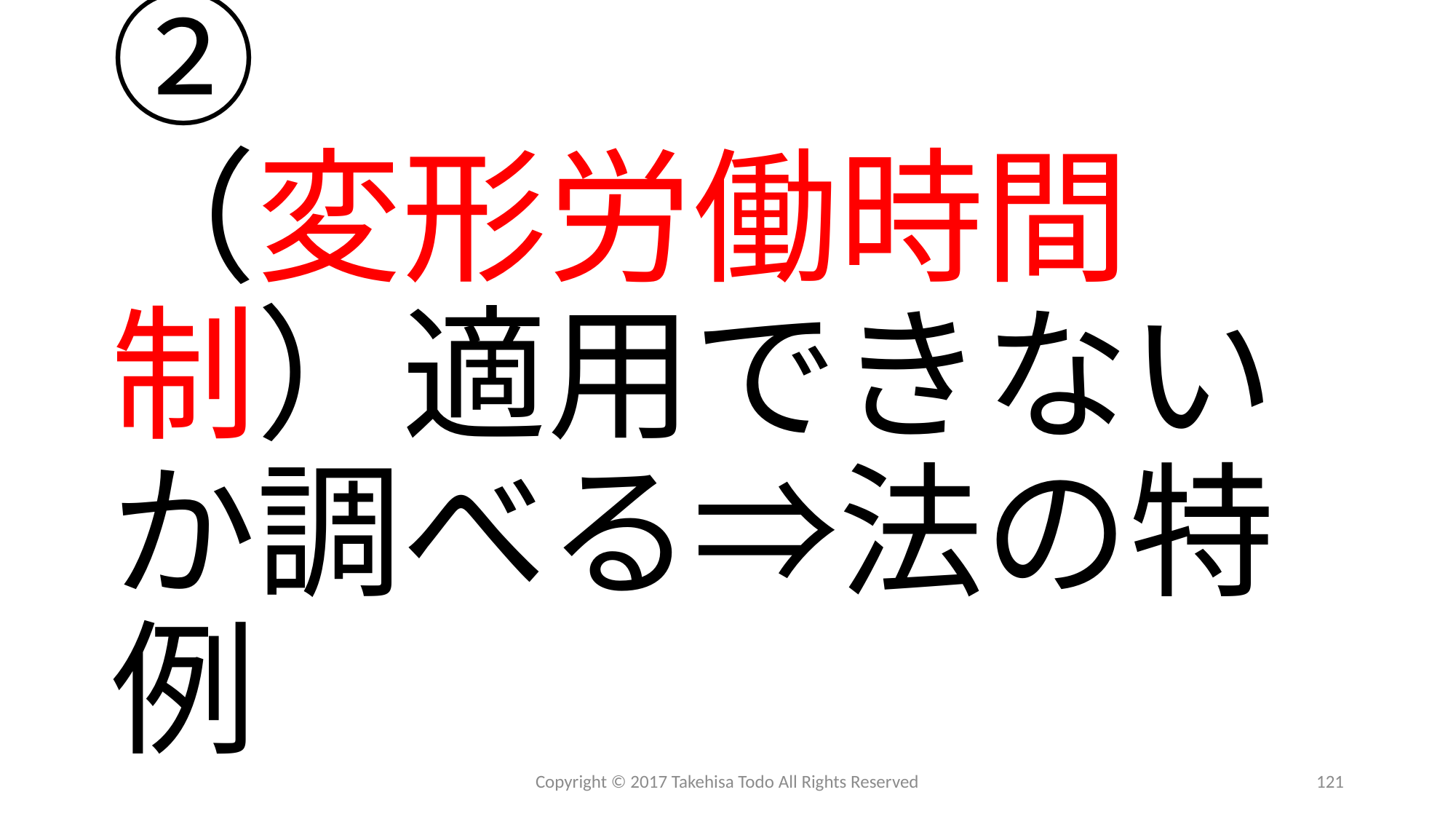

# ② （変形労働時間制）適用できないか調べる⇒法の特例
Copyright © 2017 Takehisa Todo All Rights Reserved
121